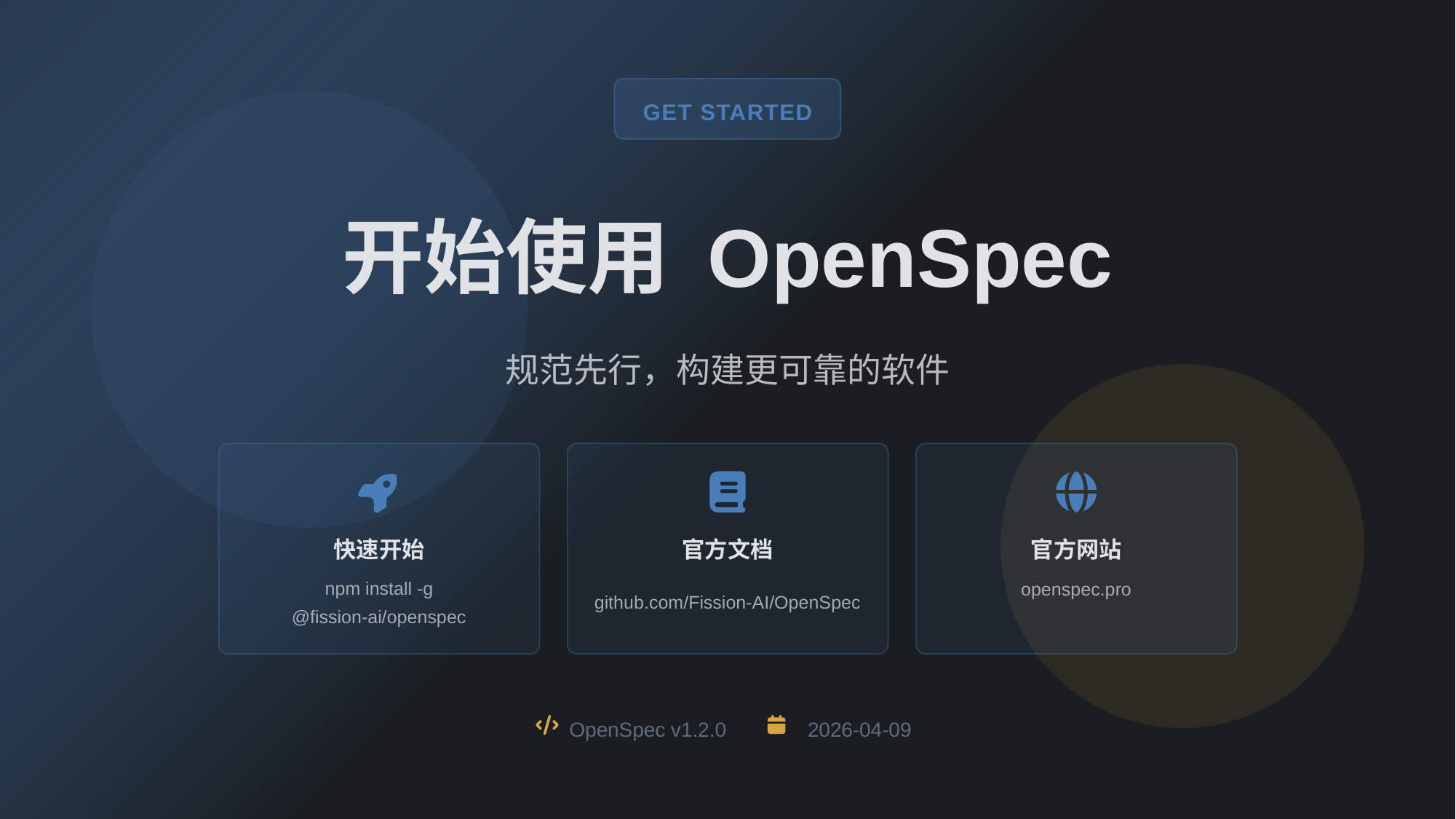

GET STARTED
开始使用 OpenSpec
规范先行，构建更可靠的软件

快速开始
官方文档
官方网站
npm install -g @fission-ai/openspec
github.com/Fission-AI/OpenSpec
openspec.pro
OpenSpec v1.2.0
2026-04-09